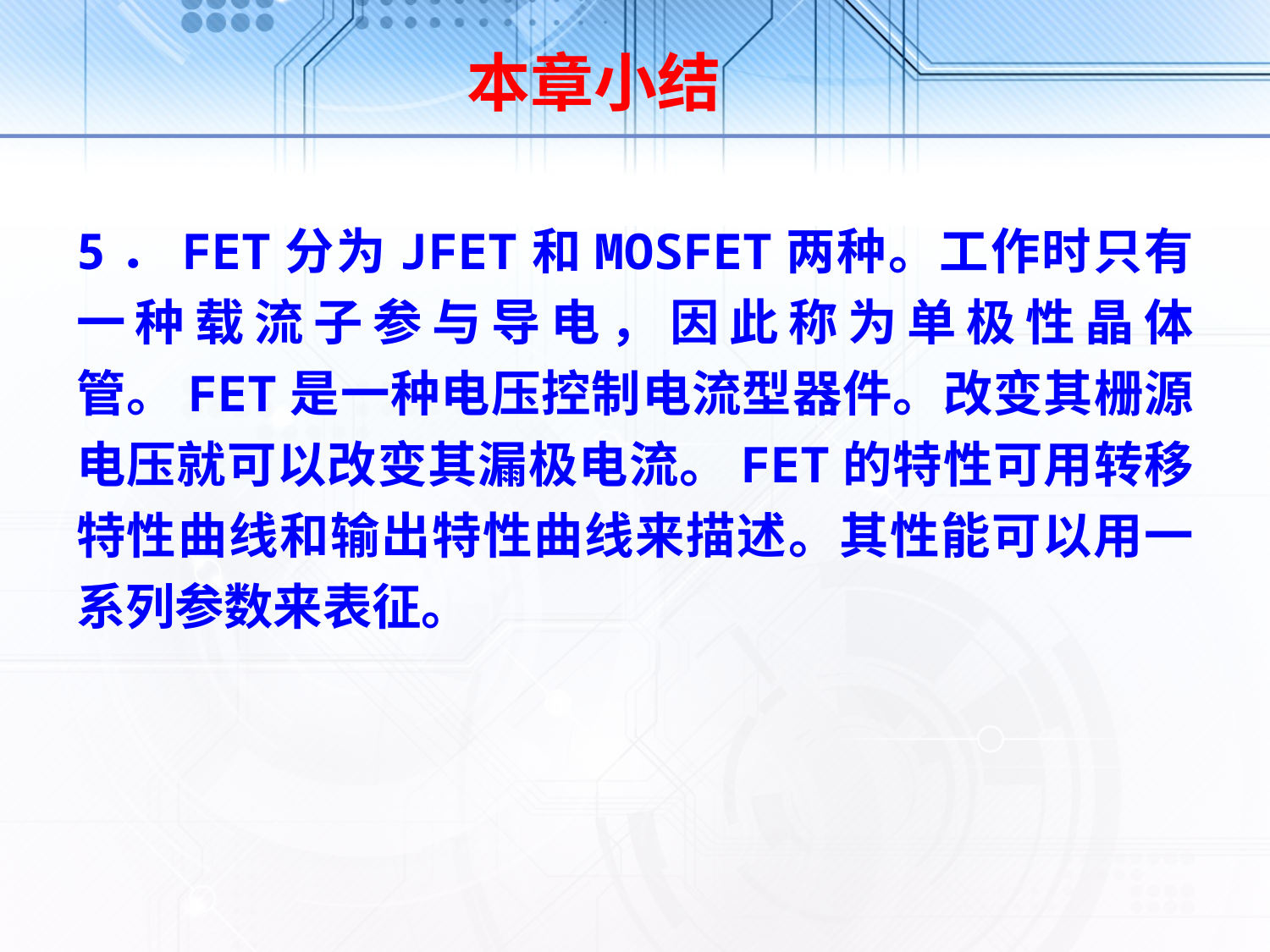

本章小结

5．FET分为JFET和MOSFET两种。工作时只有一种载流子参与导电，因此称为单极性晶体管。FET是一种电压控制电流型器件。改变其栅源电压就可以改变其漏极电流。FET的特性可用转移特性曲线和输出特性曲线来描述。其性能可以用一系列参数来表征。